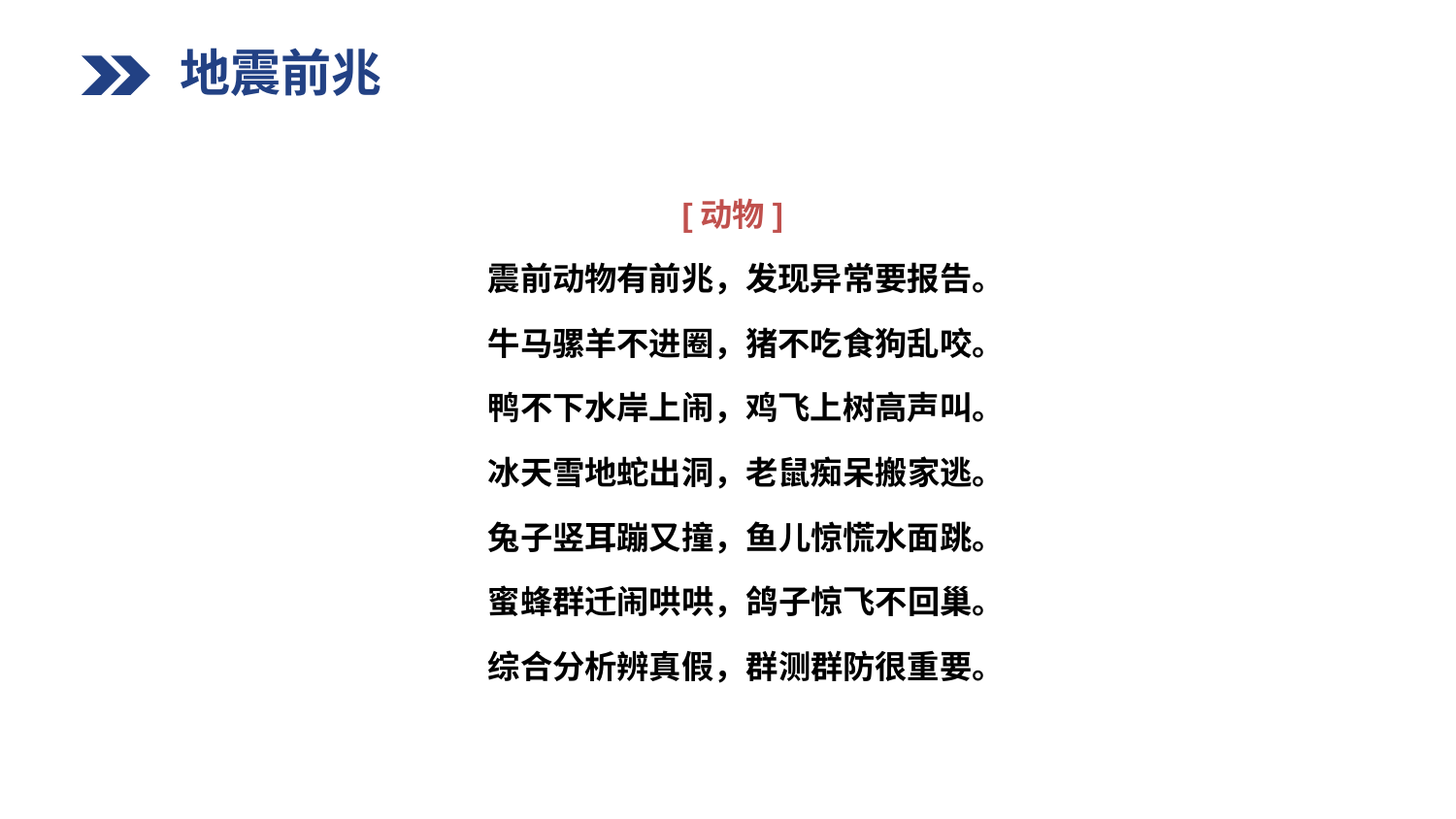

地震前兆

 [动物]
    震前动物有前兆，发现异常要报告。
    牛马骡羊不进圈，猪不吃食狗乱咬。
    鸭不下水岸上闹，鸡飞上树高声叫。
    冰天雪地蛇出洞，老鼠痴呆搬家逃。
    兔子竖耳蹦又撞，鱼儿惊慌水面跳。
    蜜蜂群迁闹哄哄，鸽子惊飞不回巢。
    综合分析辨真假，群测群防很重要。